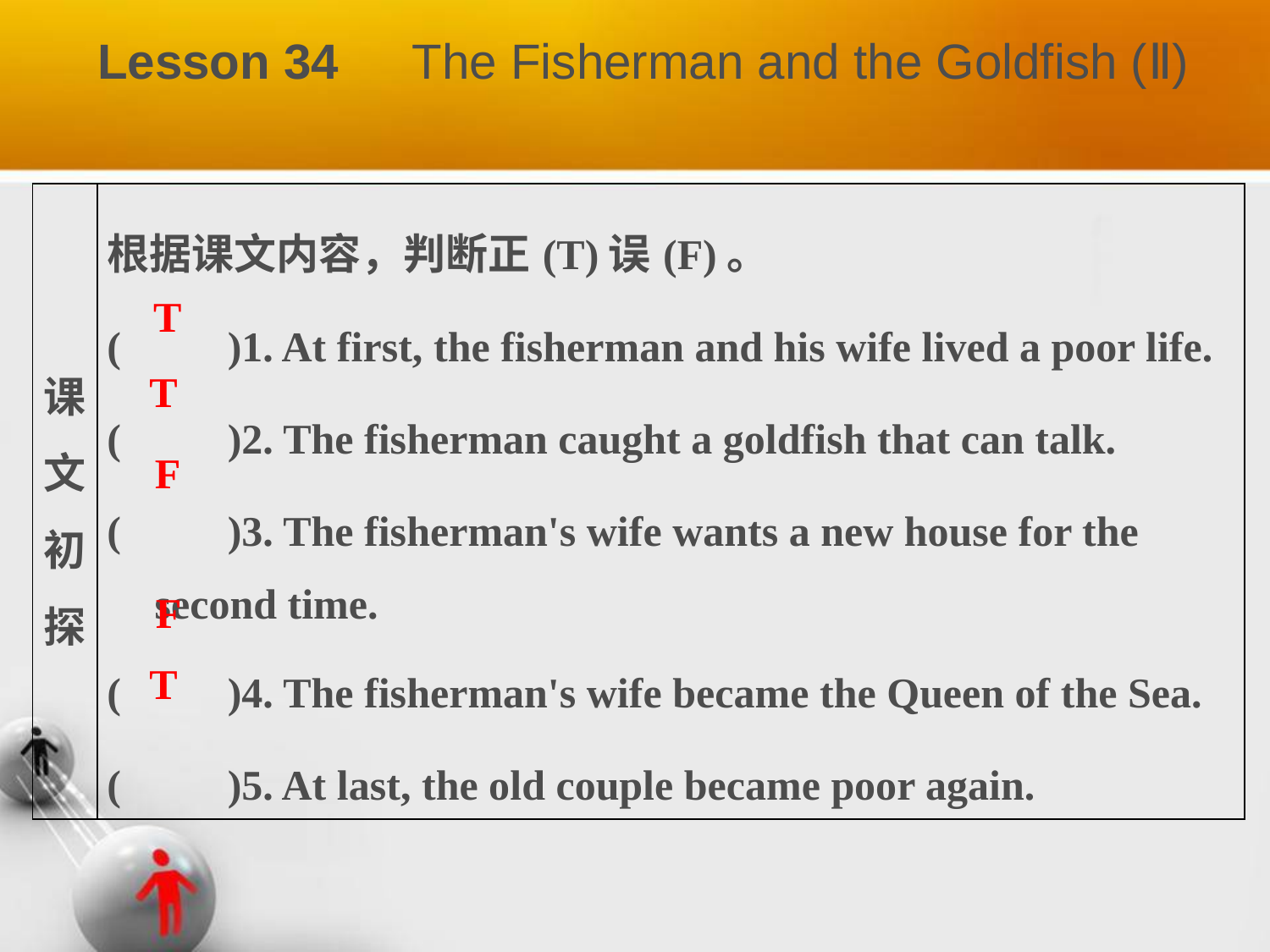

Lesson 34　The Fisherman and the Goldfish (Ⅱ)
| 课文初探 | 根据课文内容，判断正(T)误(F)。 (　　)1. At first, the fisherman and his wife lived a poor life. (　　)2. The fisherman caught a goldfish that can talk. (　　)3. The fisherman's wife wants a new house for the second time. (　　)4. The fisherman's wife became the Queen of the Sea. (　　)5. At last, the old couple became poor again. |
| --- | --- |
T
T
F
F
T